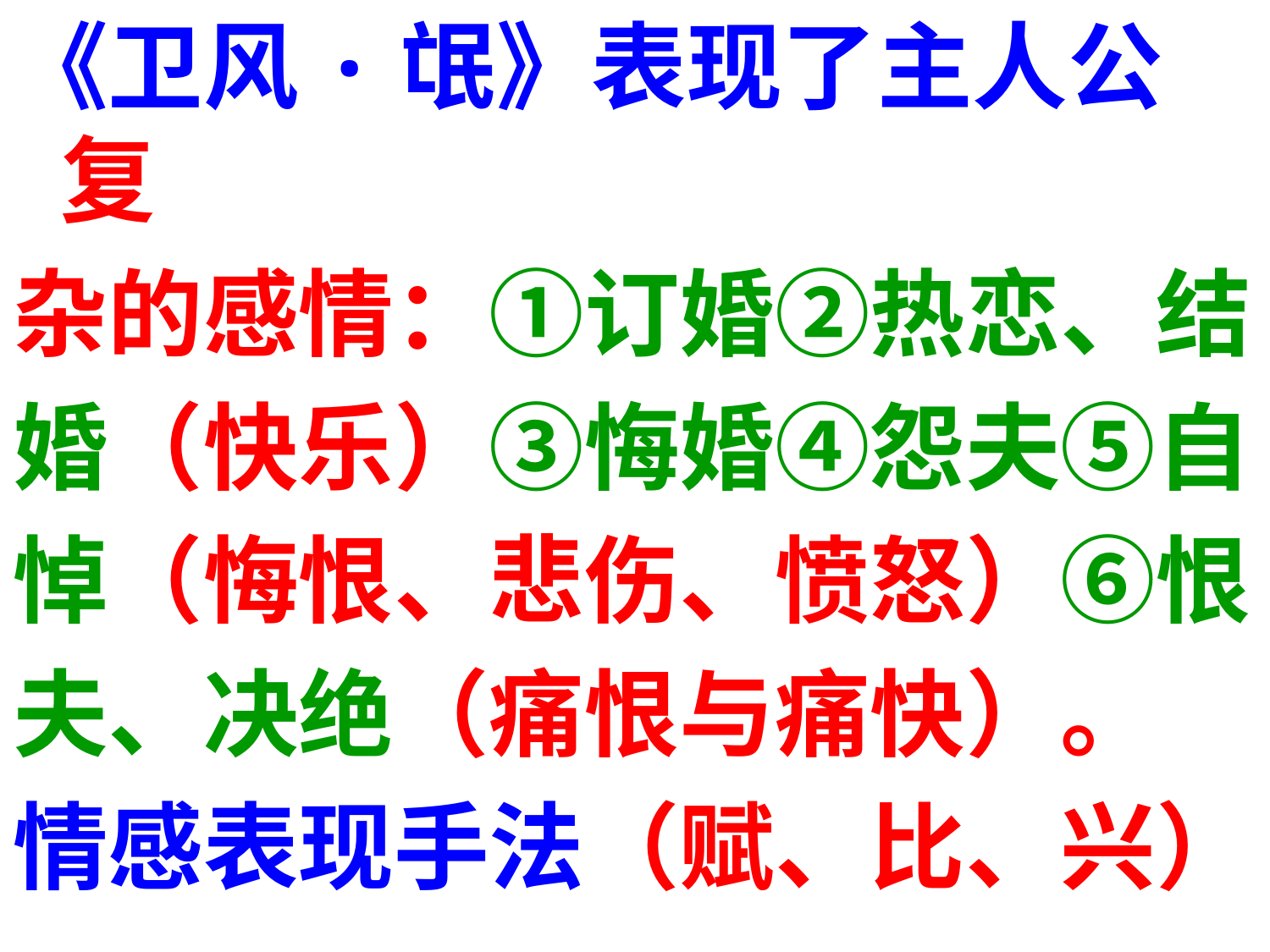

《卫风·氓》表现了主人公复
杂的感情：①订婚②热恋、结
婚（快乐）③悔婚④怨夫⑤自
悼（悔恨、悲伤、愤怒）⑥恨
夫、决绝（痛恨与痛快）。
情感表现手法（赋、比、兴）